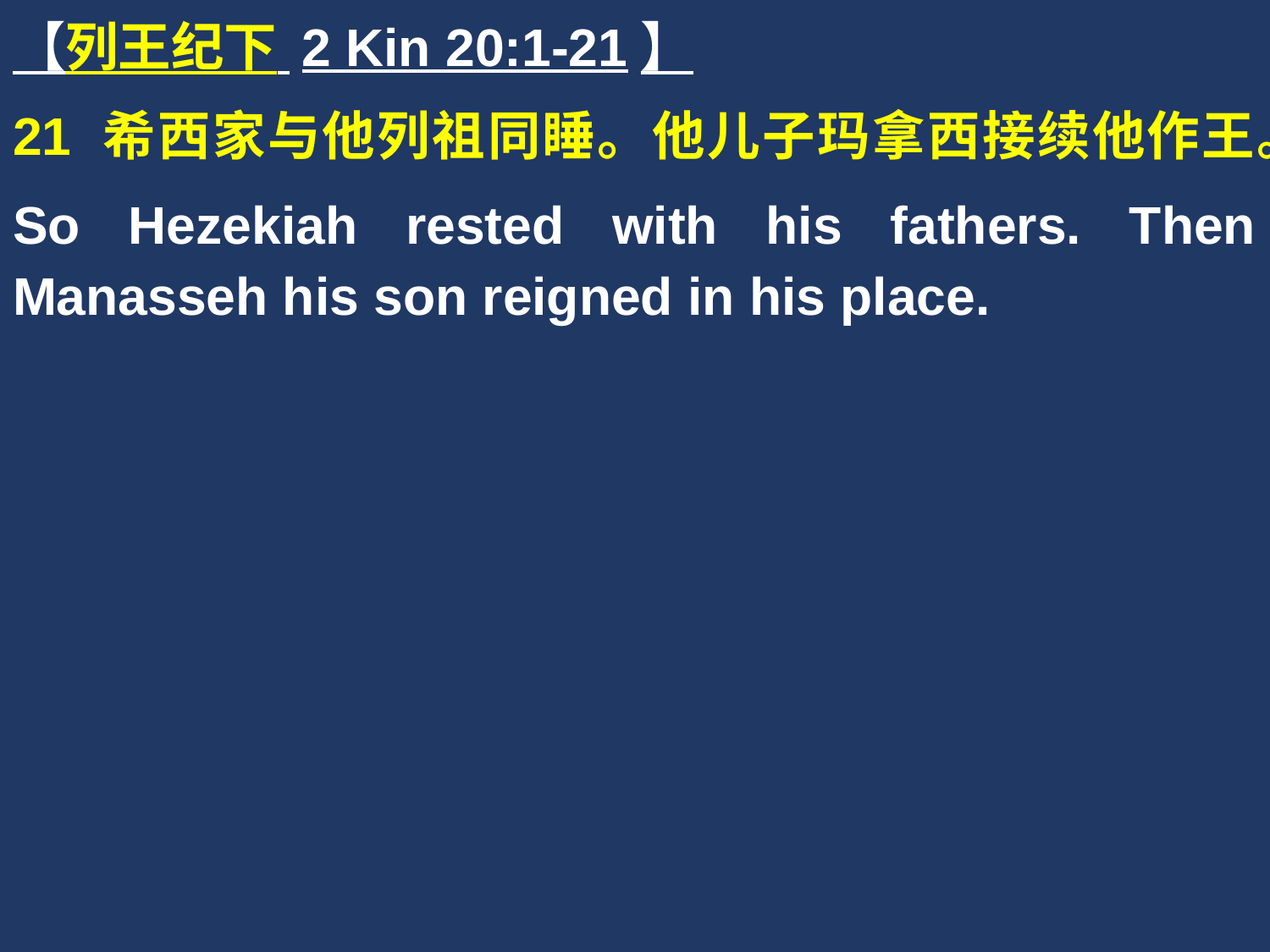

【列王纪下 2 Kin 20:1-21】
21 希西家与他列祖同睡。他儿子玛拿西接续他作王。
So Hezekiah rested with his fathers. Then Manasseh his son reigned in his place.